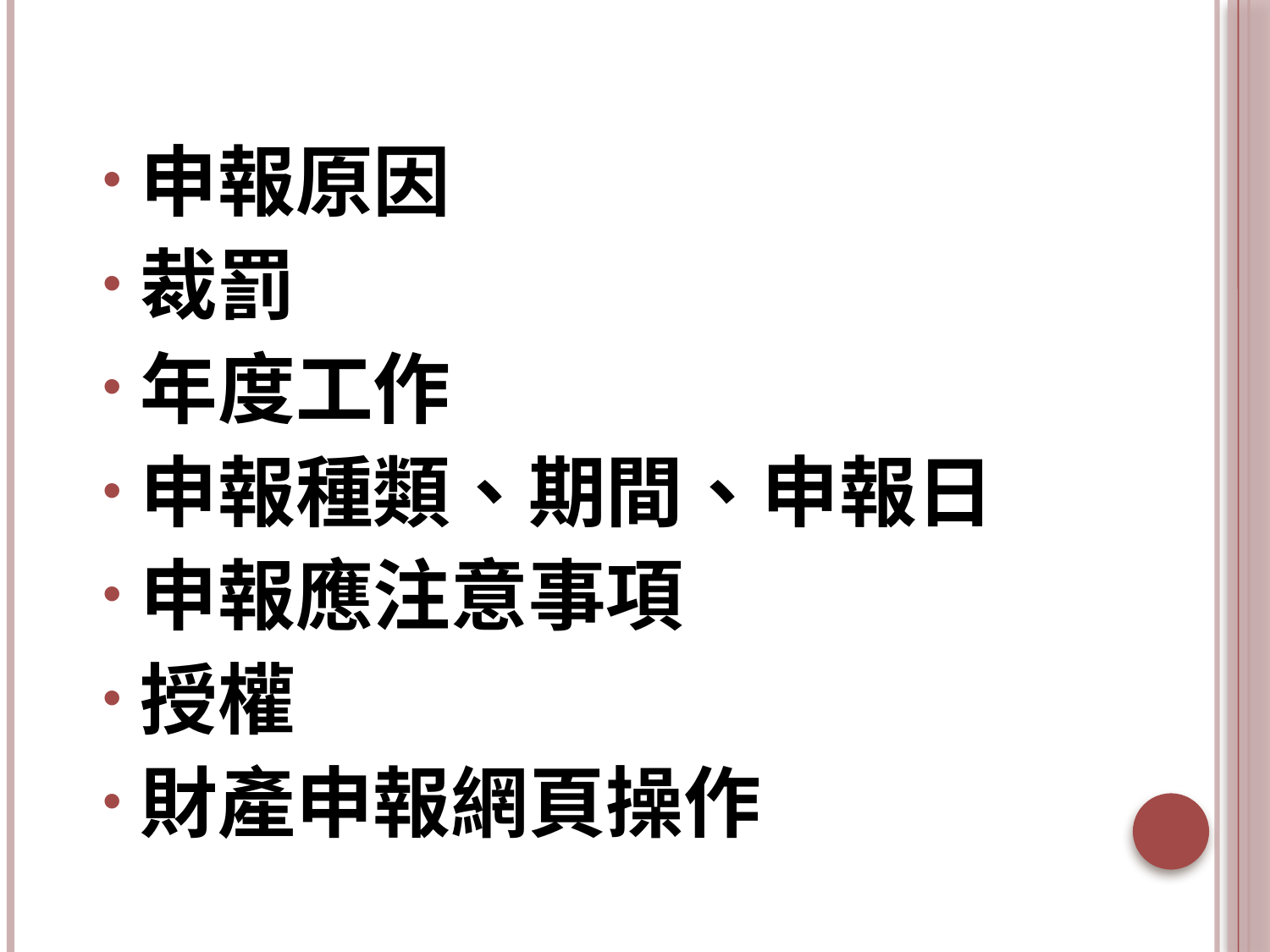

申報原因
裁罰
年度工作
申報種類、期間、申報日
申報應注意事項
授權
財產申報網頁操作